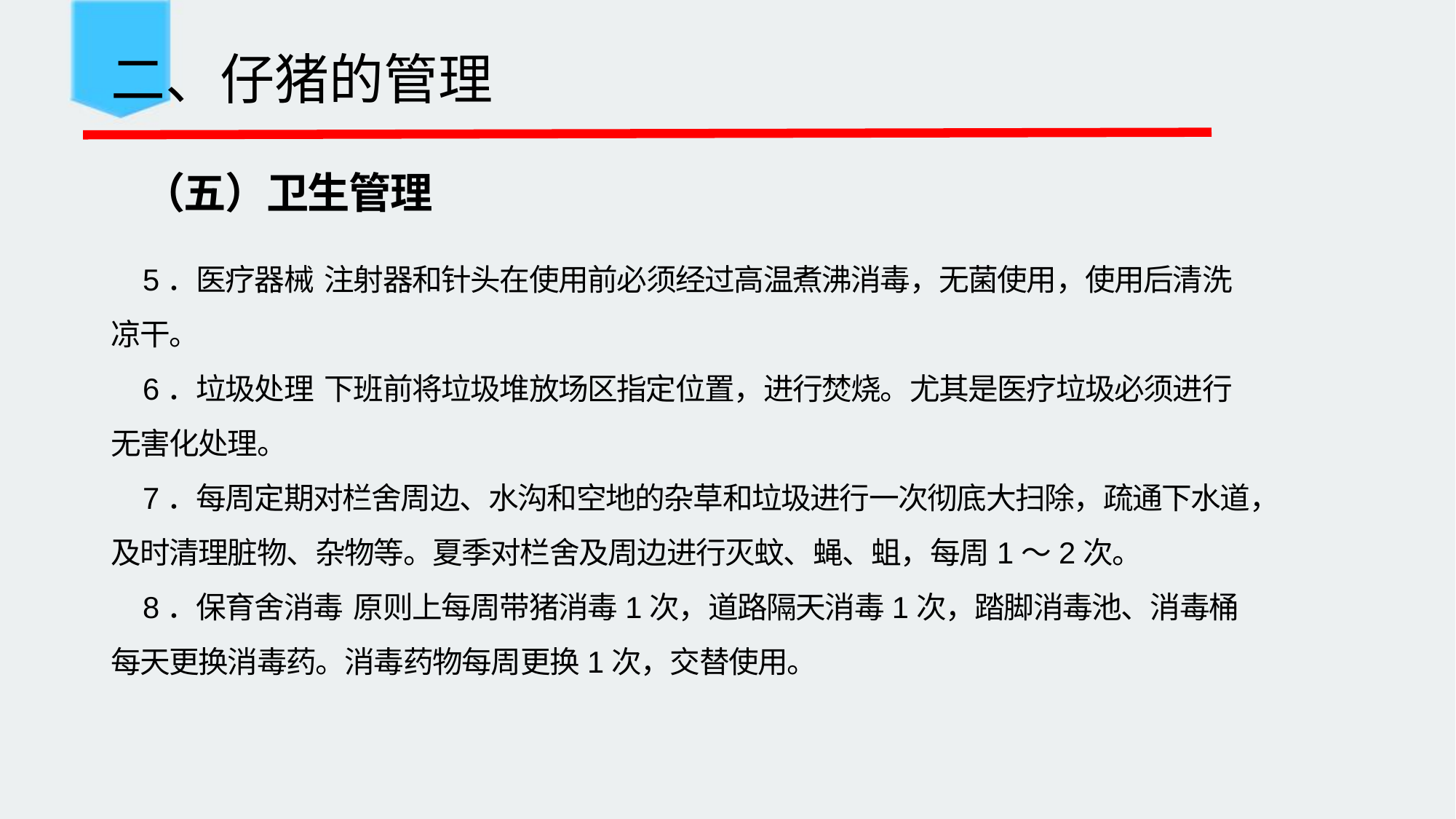

二、仔猪的管理
（五）卫生管理

5．医疗器械  注射器和针头在使用前必须经过高温煮沸消毒，无菌使用，使用后清洗凉干。
6．垃圾处理  下班前将垃圾堆放场区指定位置，进行焚烧。尤其是医疗垃圾必须进行无害化处理。
7．每周定期对栏舍周边、水沟和空地的杂草和垃圾进行一次彻底大扫除，疏通下水道，及时清理脏物、杂物等。夏季对栏舍及周边进行灭蚊、蝇、蛆，每周1～2次。
8．保育舍消毒  原则上每周带猪消毒1次，道路隔天消毒1次，踏脚消毒池、消毒桶每天更换消毒药。消毒药物每周更换1次，交替使用。